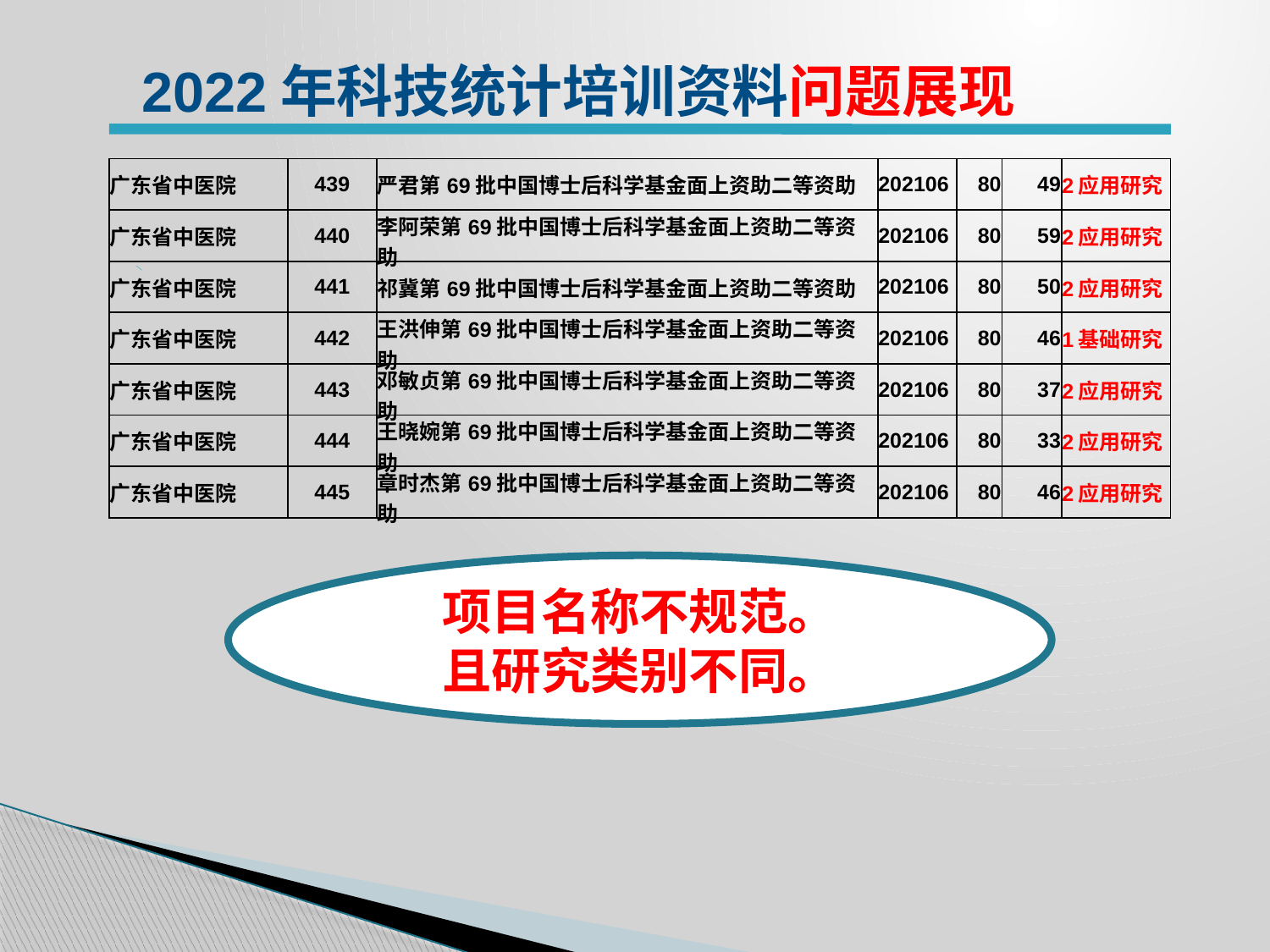

2022年科技统计培训资料问题展现
| 广东省中医院 | 439 | 严君第69批中国博士后科学基金面上资助二等资助 | 202106 | 80 | 49 | 2应用研究 |
| --- | --- | --- | --- | --- | --- | --- |
| 广东省中医院 | 440 | 李阿荣第69批中国博士后科学基金面上资助二等资助 | 202106 | 80 | 59 | 2应用研究 |
| 广东省中医院 | 441 | 祁冀第69批中国博士后科学基金面上资助二等资助 | 202106 | 80 | 50 | 2应用研究 |
| 广东省中医院 | 442 | 王洪伸第69批中国博士后科学基金面上资助二等资助 | 202106 | 80 | 46 | 1基础研究 |
| 广东省中医院 | 443 | 邓敏贞第69批中国博士后科学基金面上资助二等资助 | 202106 | 80 | 37 | 2应用研究 |
| 广东省中医院 | 444 | 王晓婉第69批中国博士后科学基金面上资助二等资助 | 202106 | 80 | 33 | 2应用研究 |
| 广东省中医院 | 445 | 章时杰第69批中国博士后科学基金面上资助二等资助 | 202106 | 80 | 46 | 2应用研究 |
项目名称不规范。
且研究类别不同。